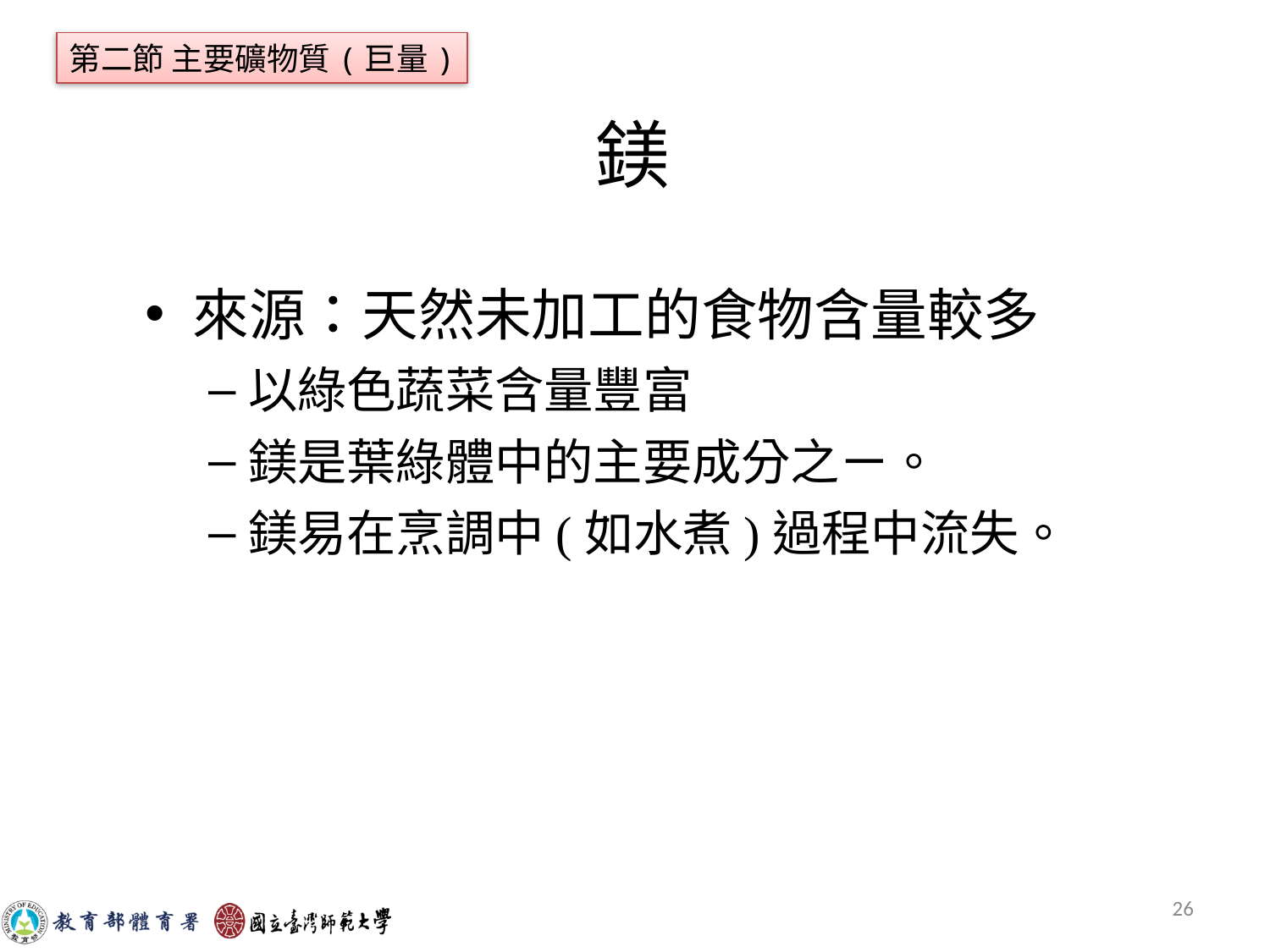

第二節 主要礦物質(巨量)
# 鎂
來源：天然未加工的食物含量較多
以綠色蔬菜含量豐富
鎂是葉綠體中的主要成分之ㄧ。
鎂易在烹調中(如水煮)過程中流失。

26